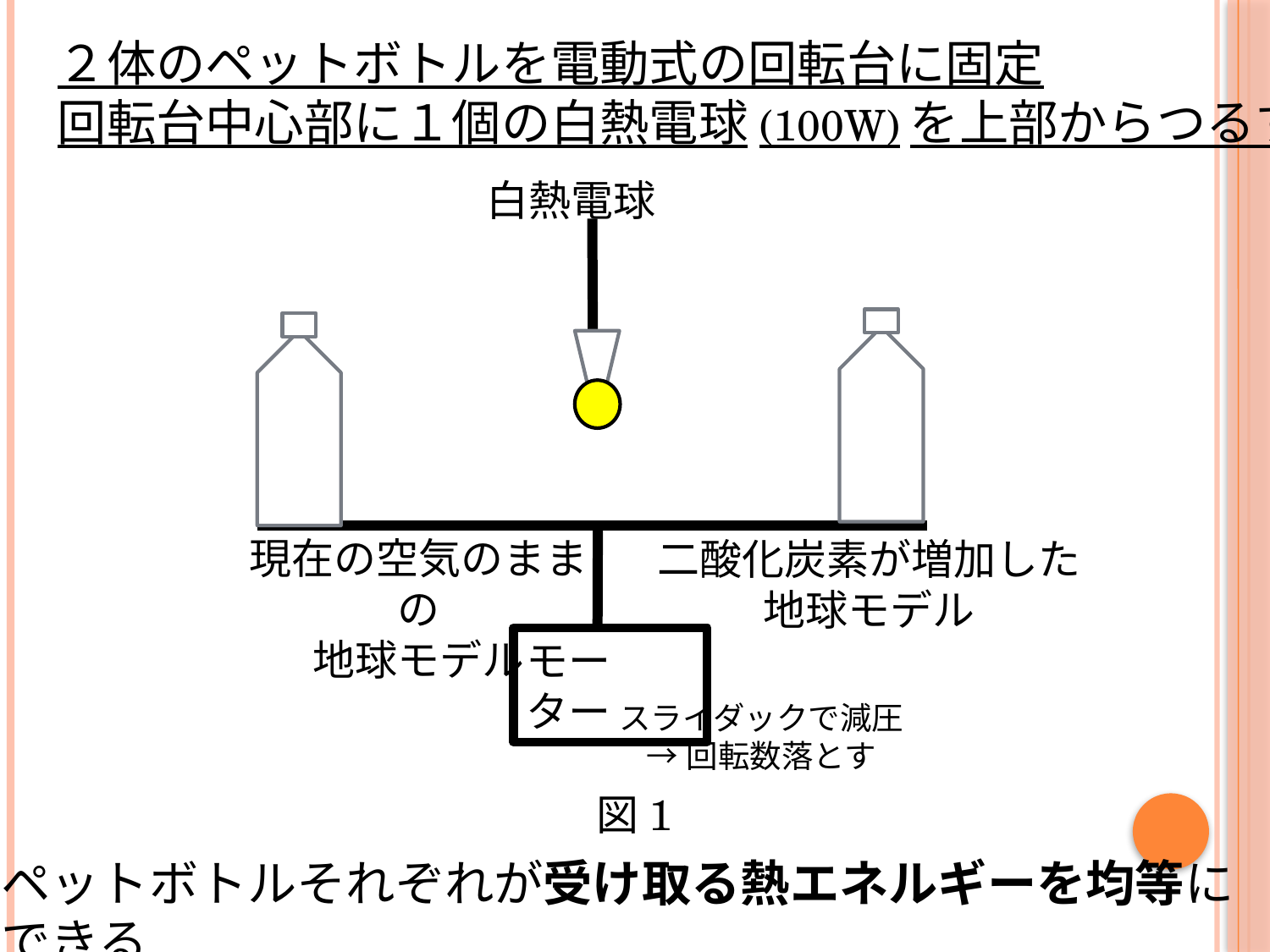

２体のペットボトルを電動式の回転台に固定
回転台中心部に１個の白熱電球(100W)を上部からつるす

白熱電球
モーター

現在の空気のままの
地球モデル
二酸化炭素が増加した地球モデル
スライダックで減圧
→回転数落とす
図1
ペットボトルそれぞれが受け取る熱エネルギーを均等にできる